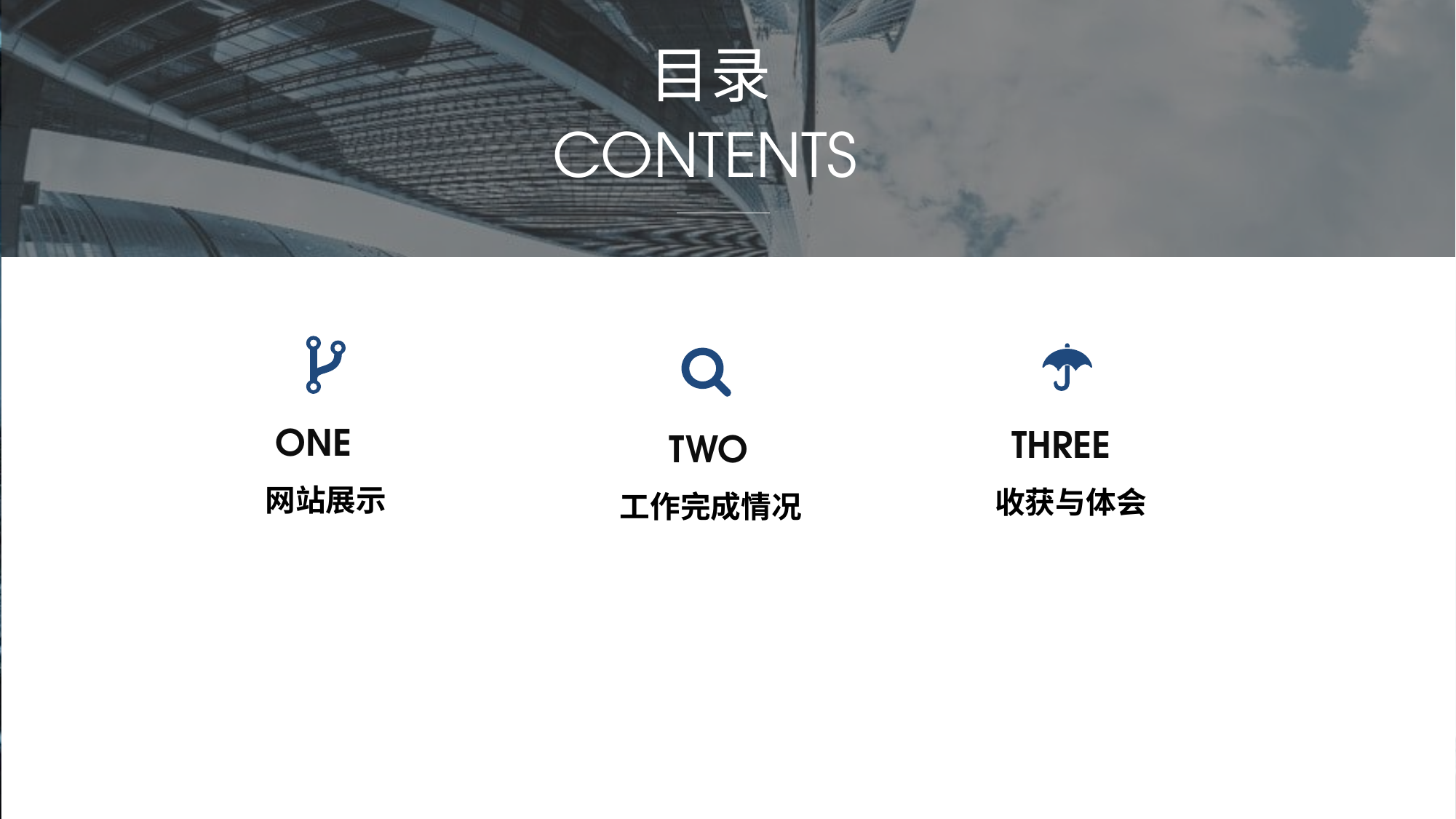

目录
CONTENTS

ONE
THREE
TWO
网站展示
收获与体会
工作完成情况